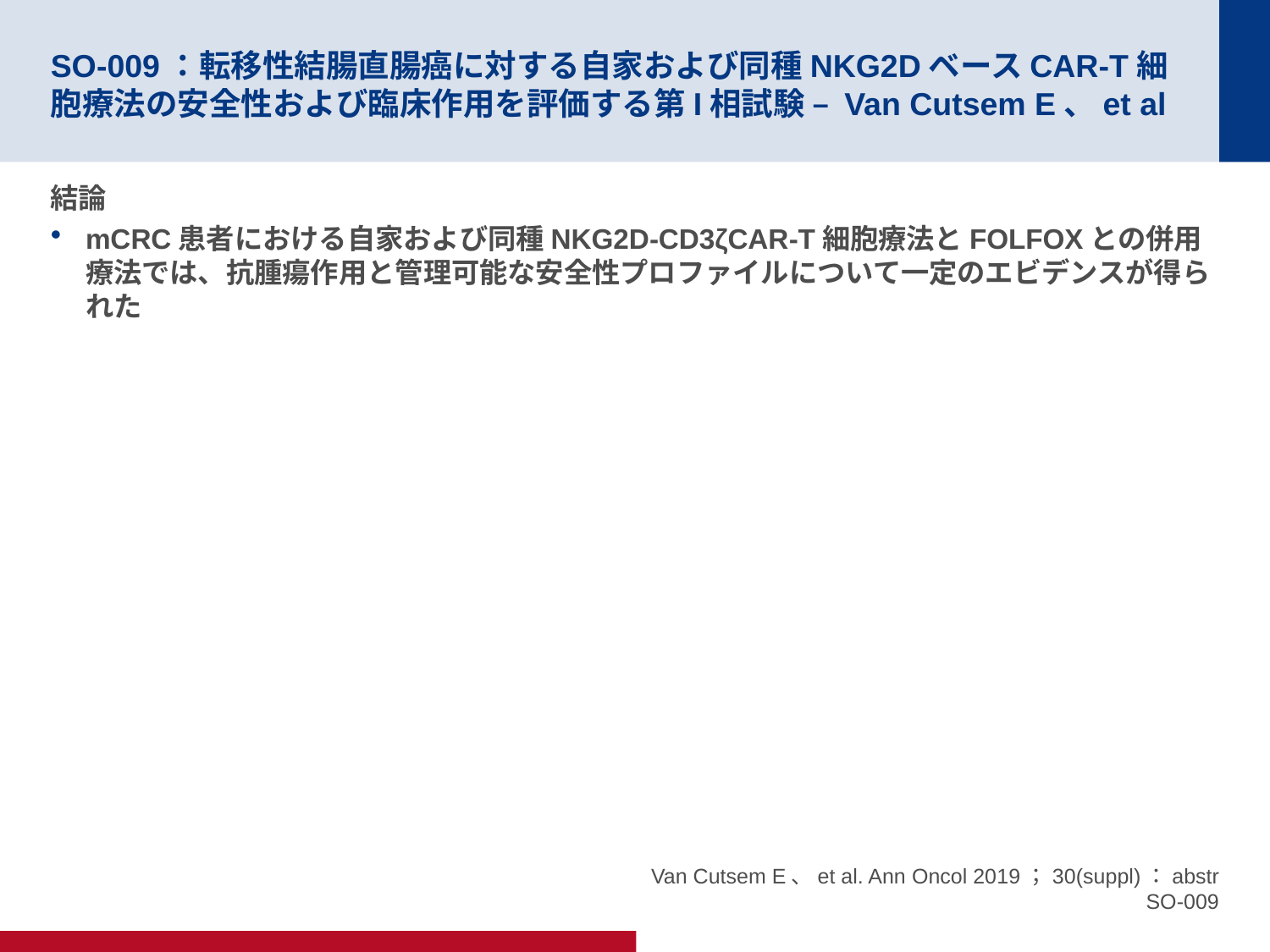

# SO-009：転移性結腸直腸癌に対する自家および同種NKG2DベースCAR-T細胞療法の安全性および臨床作用を評価する第I相試験 – Van Cutsem E、et al
結論
mCRC患者における自家および同種NKG2D-CD3ζCAR-T細胞療法とFOLFOXとの併用療法では、抗腫瘍作用と管理可能な安全性プロファイルについて一定のエビデンスが得られた
Van Cutsem E、et al. Ann Oncol 2019；30(suppl)：abstr SO-009